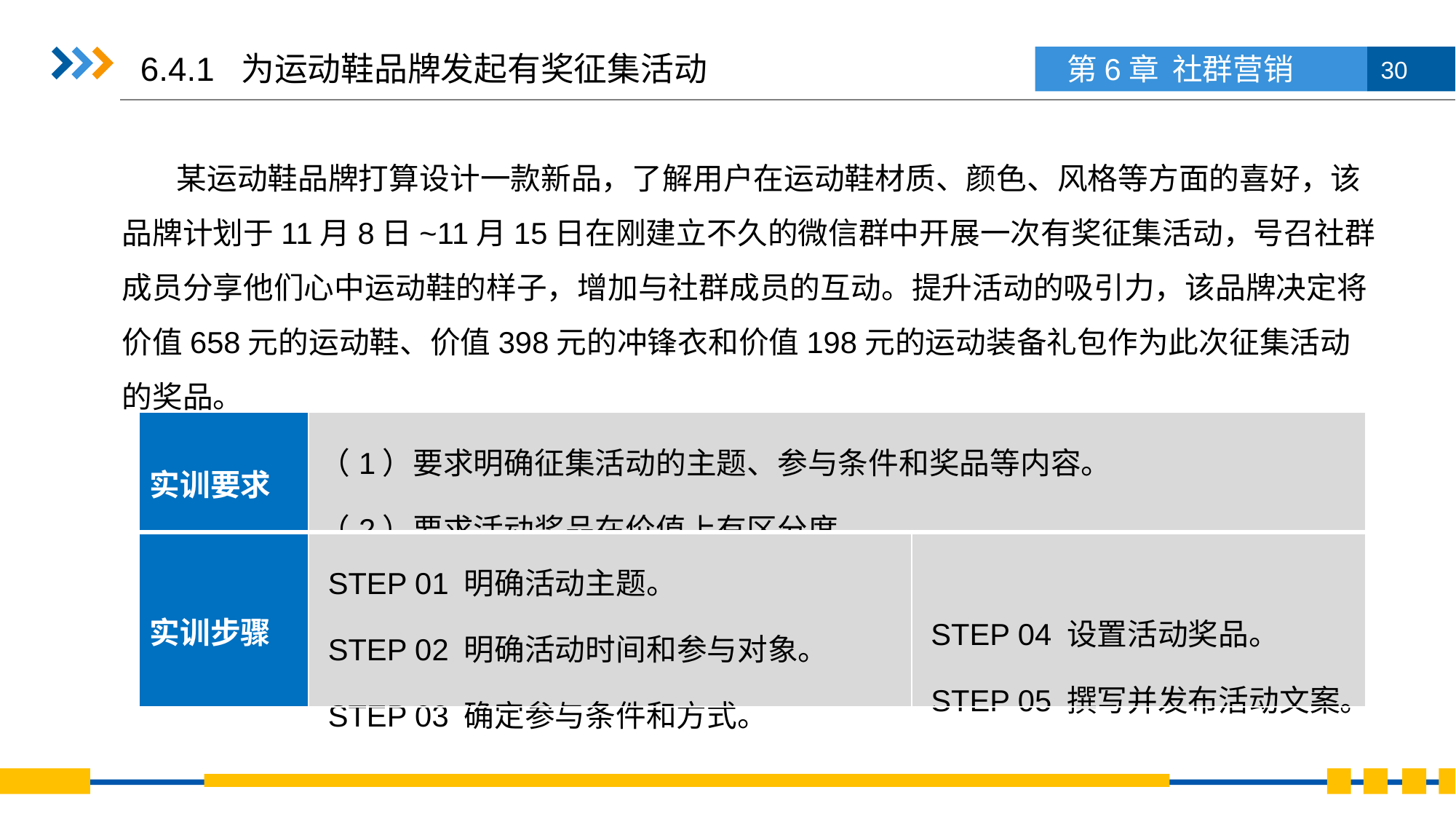

6.4.1  为运动鞋品牌发起有奖征集活动
某运动鞋品牌打算设计一款新品，了解用户在运动鞋材质、颜色、风格等方面的喜好，该品牌计划于11月8日~11月15日在刚建立不久的微信群中开展一次有奖征集活动，号召社群成员分享他们心中运动鞋的样子，增加与社群成员的互动。提升活动的吸引力，该品牌决定将价值658元的运动鞋、价值398元的冲锋衣和价值198元的运动装备礼包作为此次征集活动的奖品。
| 实训要求 | （1）要求明确征集活动的主题、参与条件和奖品等内容。 （2）要求活动奖品在价值上有区分度。 |  |
| --- | --- | --- |
| 实训步骤 | STEP 01 明确活动主题。 STEP 02 明确活动时间和参与对象。 STEP 03 确定参与条件和方式。 | STEP 04 设置活动奖品。 STEP 05 撰写并发布活动文案。 |